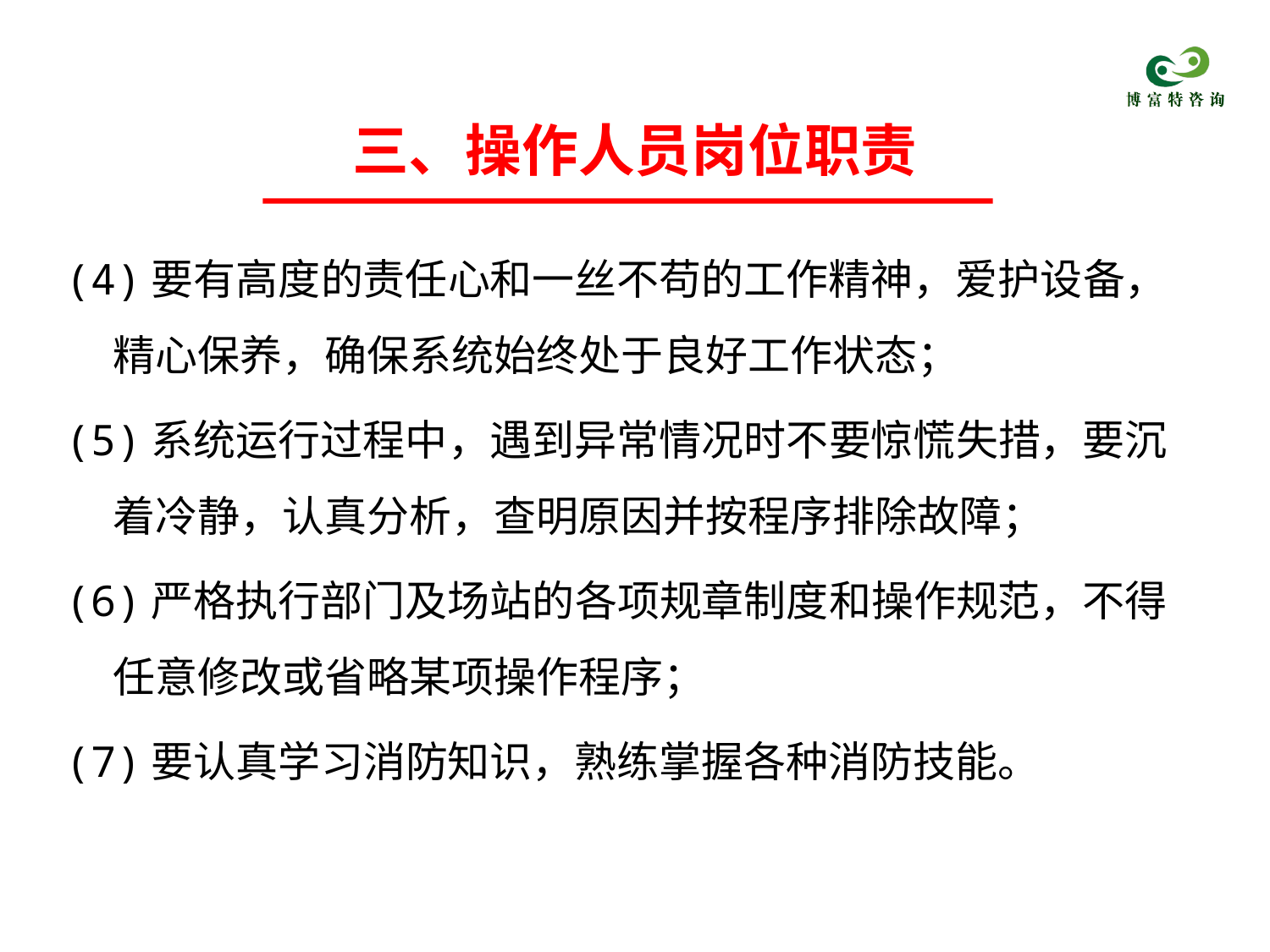

# 三、操作人员岗位职责

(4)要有高度的责任心和一丝不苟的工作精神，爱护设备，精心保养，确保系统始终处于良好工作状态；
(5)系统运行过程中，遇到异常情况时不要惊慌失措，要沉着冷静，认真分析，查明原因并按程序排除故障；
(6)严格执行部门及场站的各项规章制度和操作规范，不得任意修改或省略某项操作程序；
(7)要认真学习消防知识，熟练掌握各种消防技能。